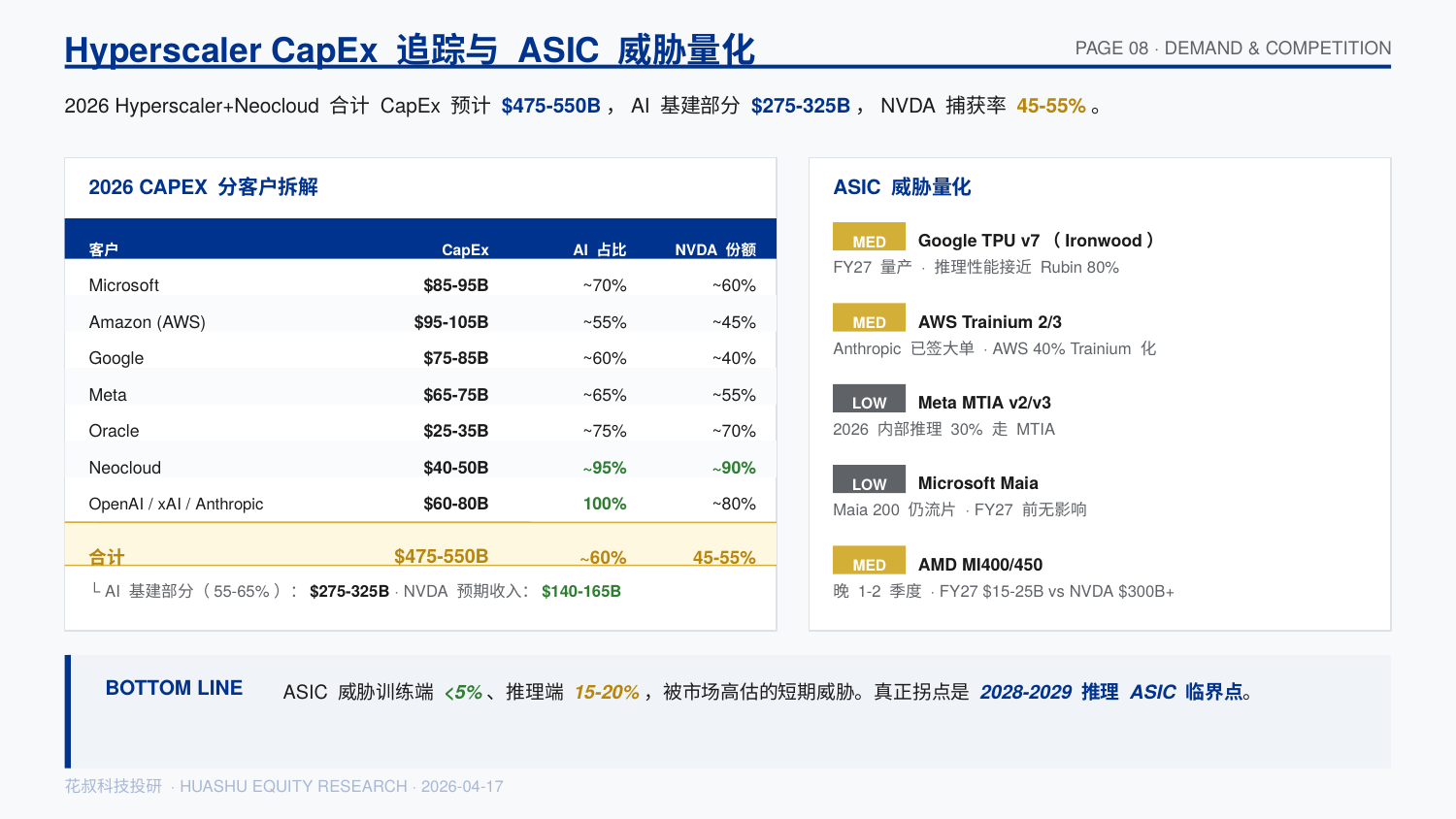

Hyperscaler CapEx 追踪与 ASIC 威胁量化
PAGE 08 · DEMAND & COMPETITION

2026 Hyperscaler+Neocloud 合计 CapEx 预计 $475-550B，AI 基建部分 $275-325B，NVDA 捕获率 45-55%。

2026 CAPEX 分客户拆解
ASIC 威胁量化

客户
CapEx
AI 占比
NVDA 份额
MED

Google TPU v7（Ironwood）
FY27 量产 · 推理性能接近 Rubin 80%
Microsoft
$85-95B
~70%
~60%

Amazon (AWS)
$95-105B
~55%
~45%
MED

AWS Trainium 2/3
Google
$75-85B
~60%
~40%
Anthropic 已签大单 · AWS 40% Trainium 化

Meta
$65-75B
~65%
~55%
LOW

Meta MTIA v2/v3
Oracle
$25-35B
~75%
~70%
2026 内部推理 30% 走 MTIA

Neocloud
$40-50B
~95%
~90%
LOW

Microsoft Maia
OpenAI / xAI / Anthropic
$60-80B
100%
~80%
Maia 200 仍流片 · FY27 前无影响

合计
$475-550B
~60%
45-55%
MED

AMD MI400/450

└ AI 基建部分（55-65%）：$275-325B · NVDA 预期收入：$140-165B
晚 1-2 季度 · FY27 $15-25B vs NVDA $300B+

BOTTOM LINE
ASIC 威胁训练端 <5%、推理端 15-20%，被市场高估的短期威胁。真正拐点是 2028-2029 推理 ASIC 临界点。
花叔科技投研 · HUASHU EQUITY RESEARCH · 2026-04-17